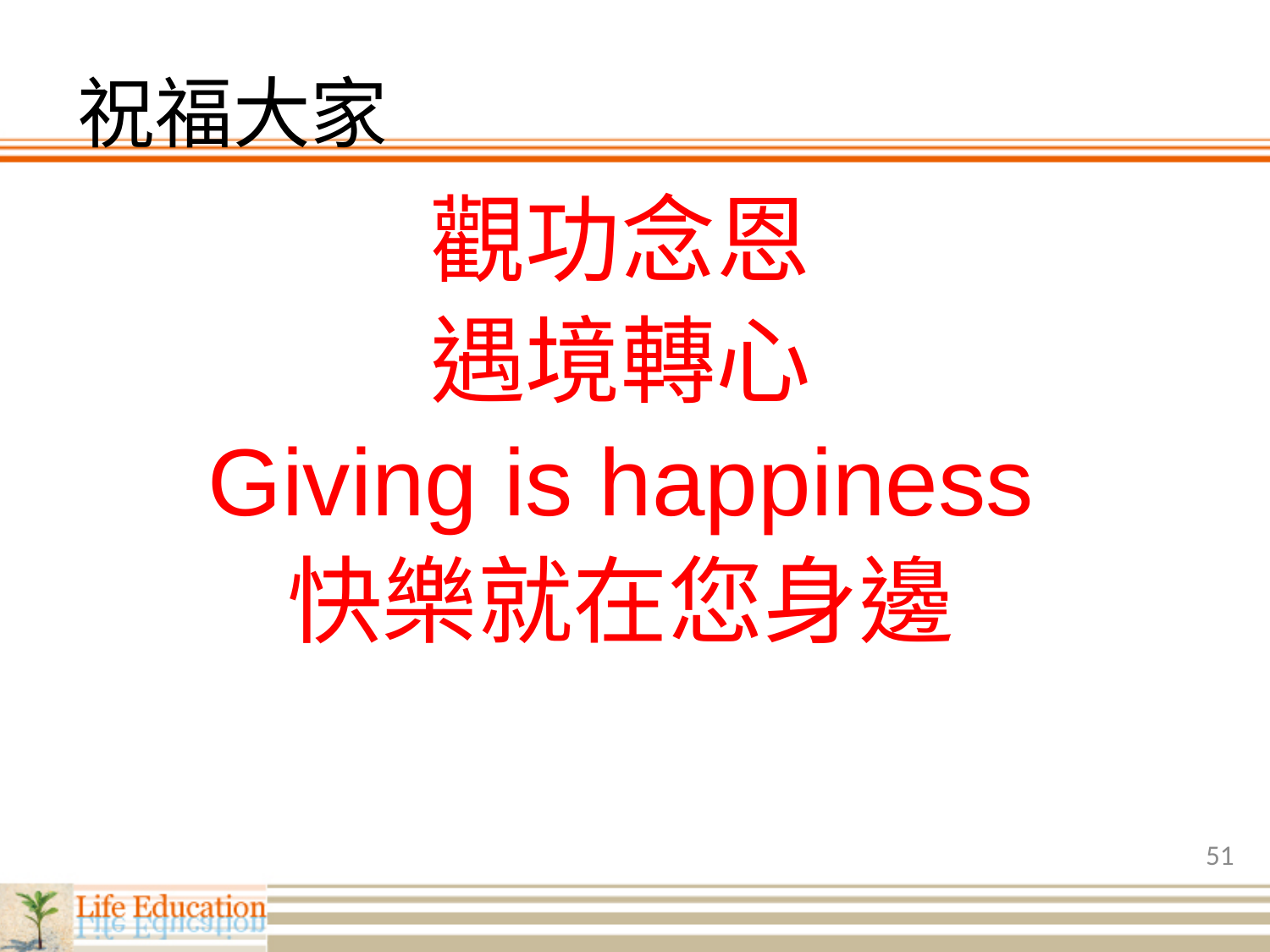

# 祝福大家
觀功念恩
遇境轉心
Giving is happiness
快樂就在您身邊

51